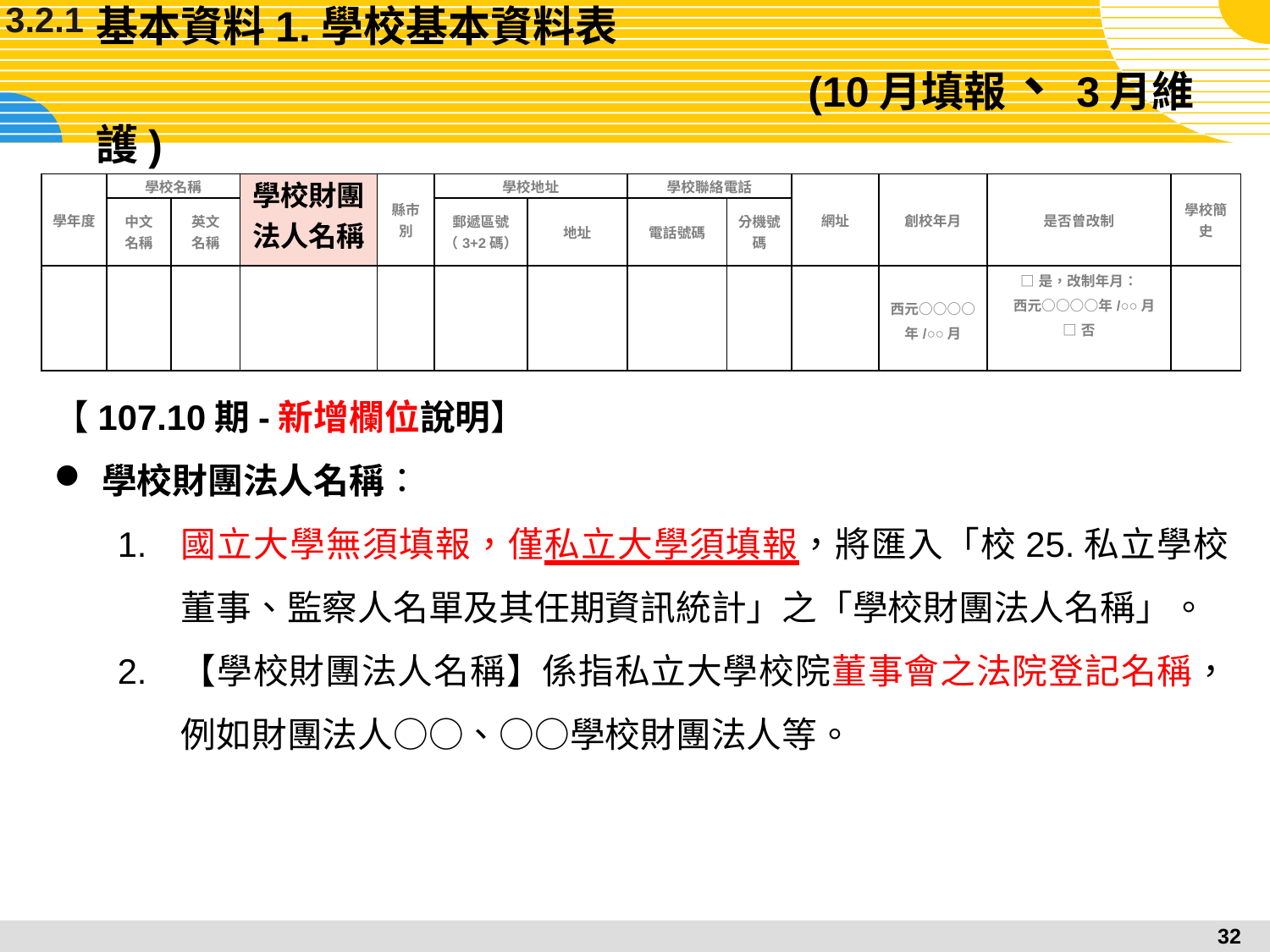

3.2.1
# 基本資料1.學校基本資料表 (10月填報、3月維護)
| 學年度 | 學校名稱 |  | 學校財團法人名稱 | 縣市別 | 學校地址 |  | 學校聯絡電話 |  | 網址 | 創校年月 | 是否曾改制 | 學校簡史 |
| --- | --- | --- | --- | --- | --- | --- | --- | --- | --- | --- | --- | --- |
|  | 中文 名稱 | 英文 名稱 |  |  | 郵遞區號 （3+2碼） | 地址 | 電話號碼 | 分機號碼 |  |  |  |  |
|  |  |  |  |  |  |  |  |  |  | 西元○○○○年/○○月 | □是，改制年月： 西元○○○○年/○○月 □否 |  |
【107.10期-新增欄位說明】
學校財團法人名稱：
國立大學無須填報，僅私立大學須填報，將匯入「校25.私立學校董事、監察人名單及其任期資訊統計」之「學校財團法人名稱」。
【學校財團法人名稱】係指私立大學校院董事會之法院登記名稱，例如財團法人○○、○○學校財團法人等。